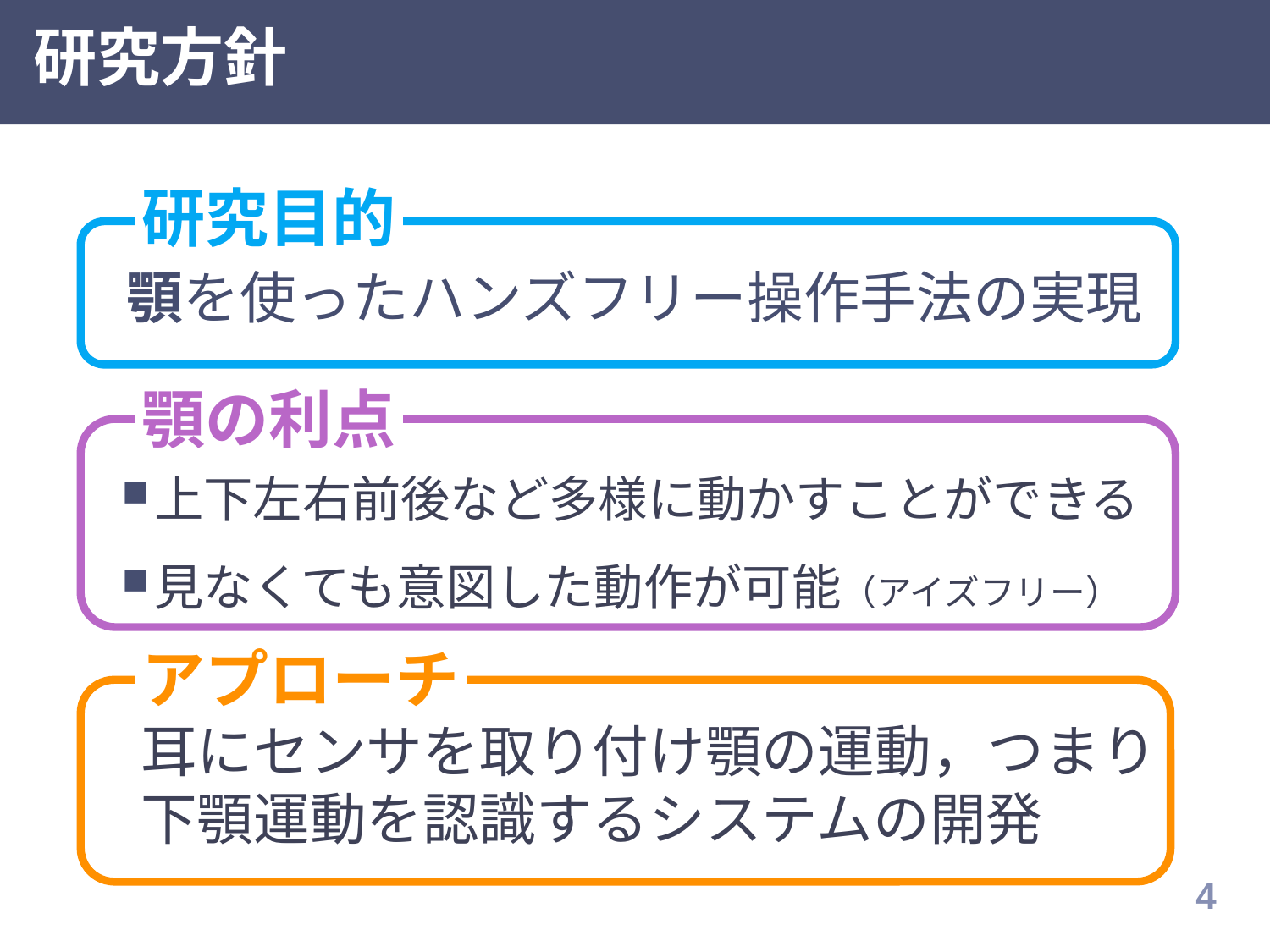

# 研究方針
研究目的

顎を使ったハンズフリー操作手法の実現
顎の利点

上下左右前後など多様に動かすことができる
見なくても意図した動作が可能（アイズフリー）
アプローチ

耳にセンサを取り付け顎の運動，つまり
下顎運動を認識するシステムの開発
4